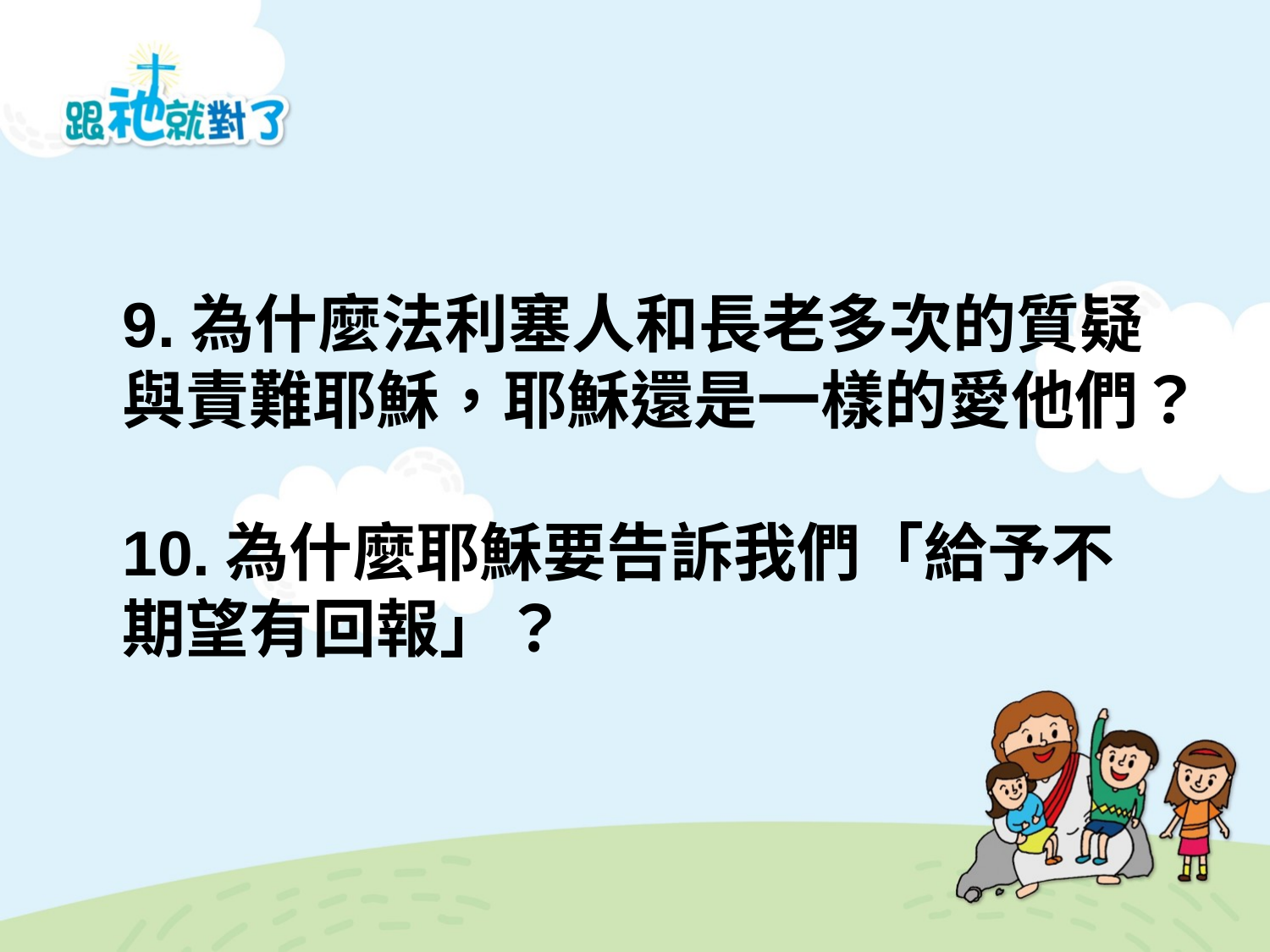

9.為什麼法利塞人和長老多次的質疑與責難耶穌，耶穌還是一樣的愛他們？

10.為什麼耶穌要告訴我們「給予不期望有回報」？